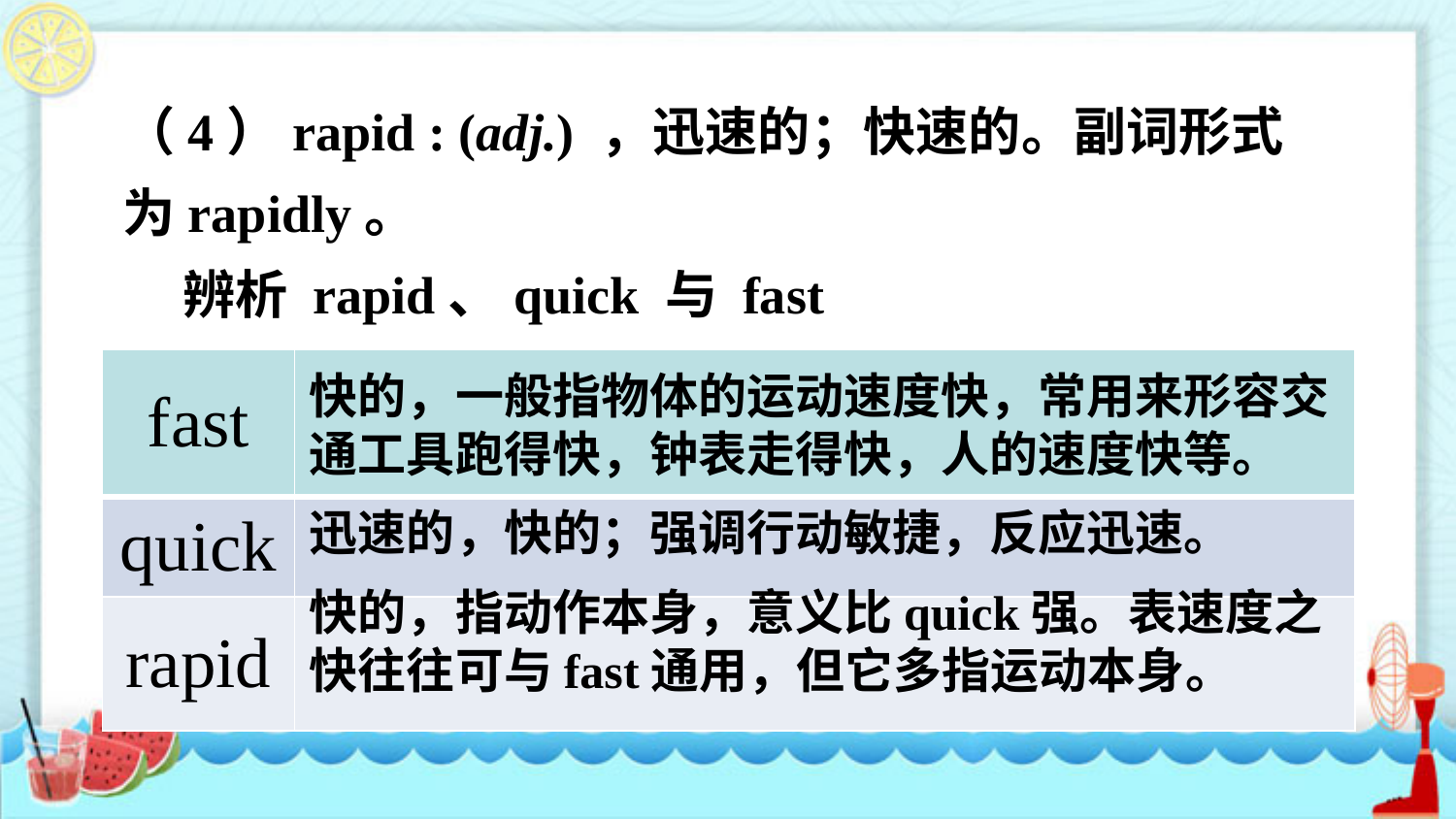

（4）rapid : (adj.) ，迅速的；快速的。副词形式为rapidly。
    辨析 rapid、quick 与 fast
| fast |  |
| --- | --- |
| quick |  |
| rapid |  |
快的，一般指物体的运动速度快，常用来形容交通工具跑得快，钟表走得快，人的速度快等。
迅速的，快的；强调行动敏捷，反应迅速。
快的，指动作本身，意义比quick强。表速度之快往往可与fast通用，但它多指运动本身。